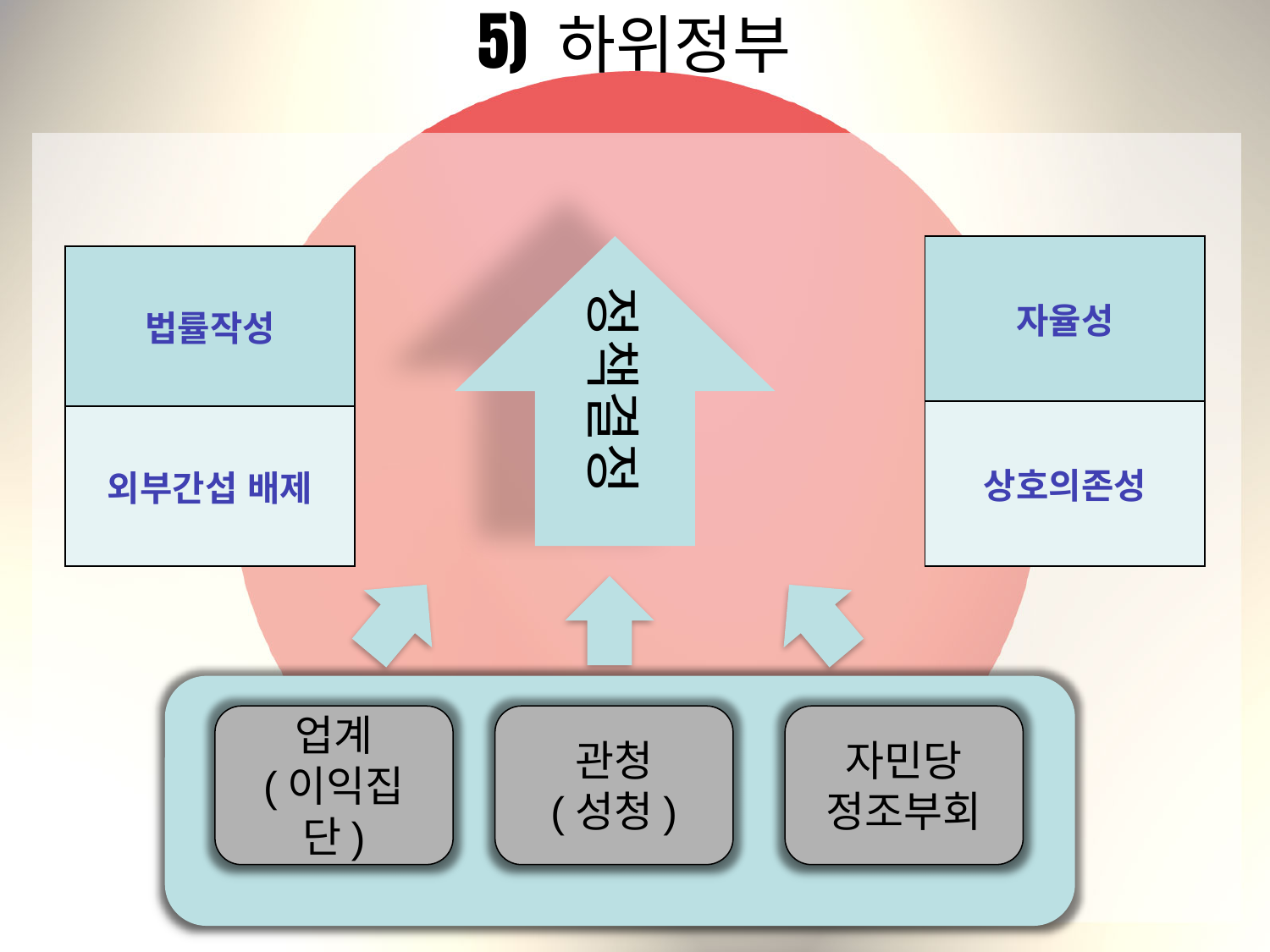

# 5) 하위정부
정책결정
| 자율성 |
| --- |
| 상호의존성 |
| 법률작성 |
| --- |
| 외부간섭 배제 |

업계
(이익집단)
관청
(성청)
자민당 정조부회